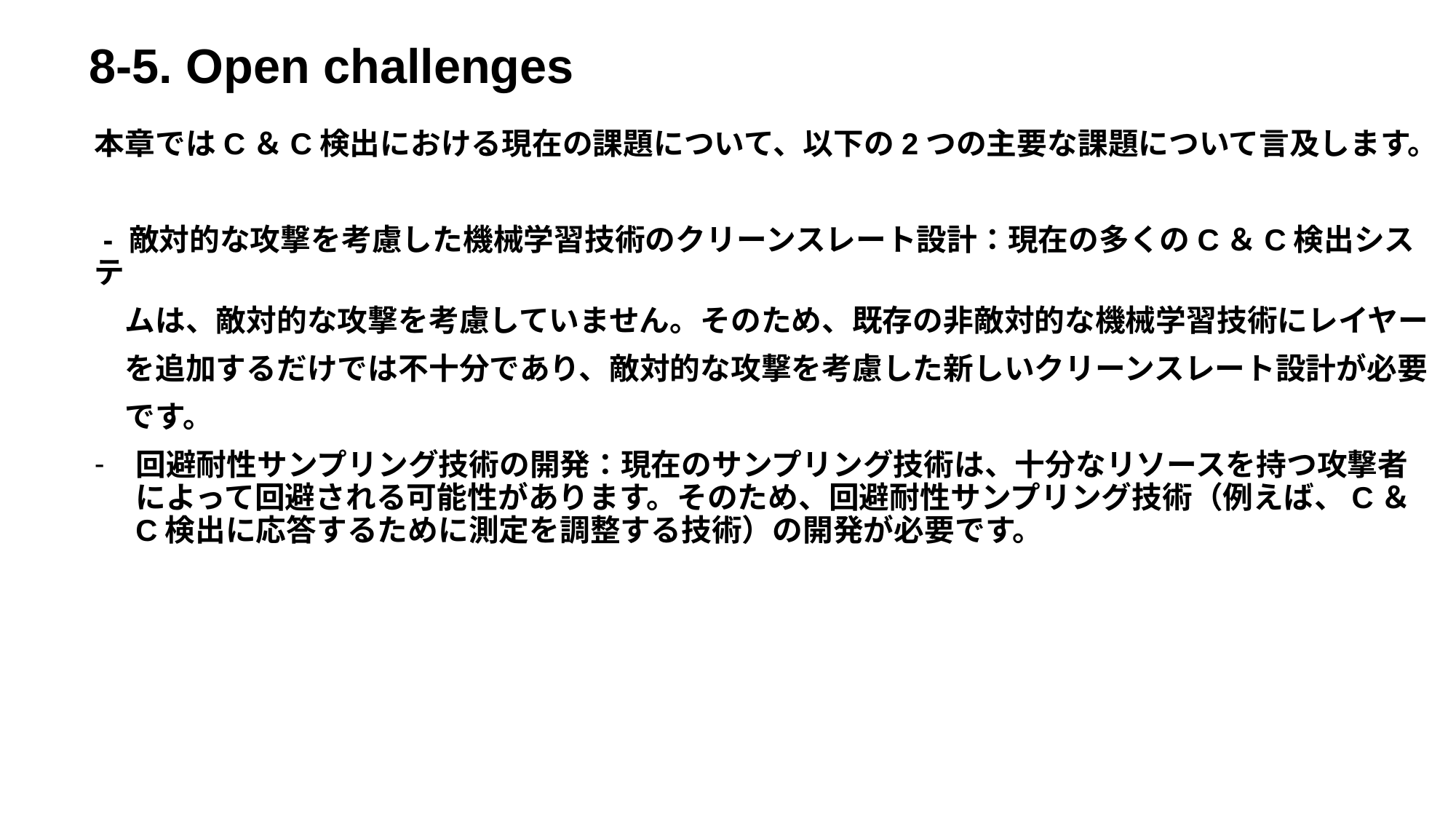

# 8-5. Open challenges
本章ではC＆C検出における現在の課題について、以下の2つの主要な課題について言及します。

 - 敵対的な攻撃を考慮した機械学習技術のクリーンスレート設計：現在の多くのC＆C検出システ
　ムは、敵対的な攻撃を考慮していません。そのため、既存の非敵対的な機械学習技術にレイヤー
　を追加するだけでは不十分であり、敵対的な攻撃を考慮した新しいクリーンスレート設計が必要
　です。
回避耐性サンプリング技術の開発：現在のサンプリング技術は、十分なリソースを持つ攻撃者によって回避される可能性があります。そのため、回避耐性サンプリング技術（例えば、C＆C検出に応答するために測定を調整する技術）の開発が必要です。